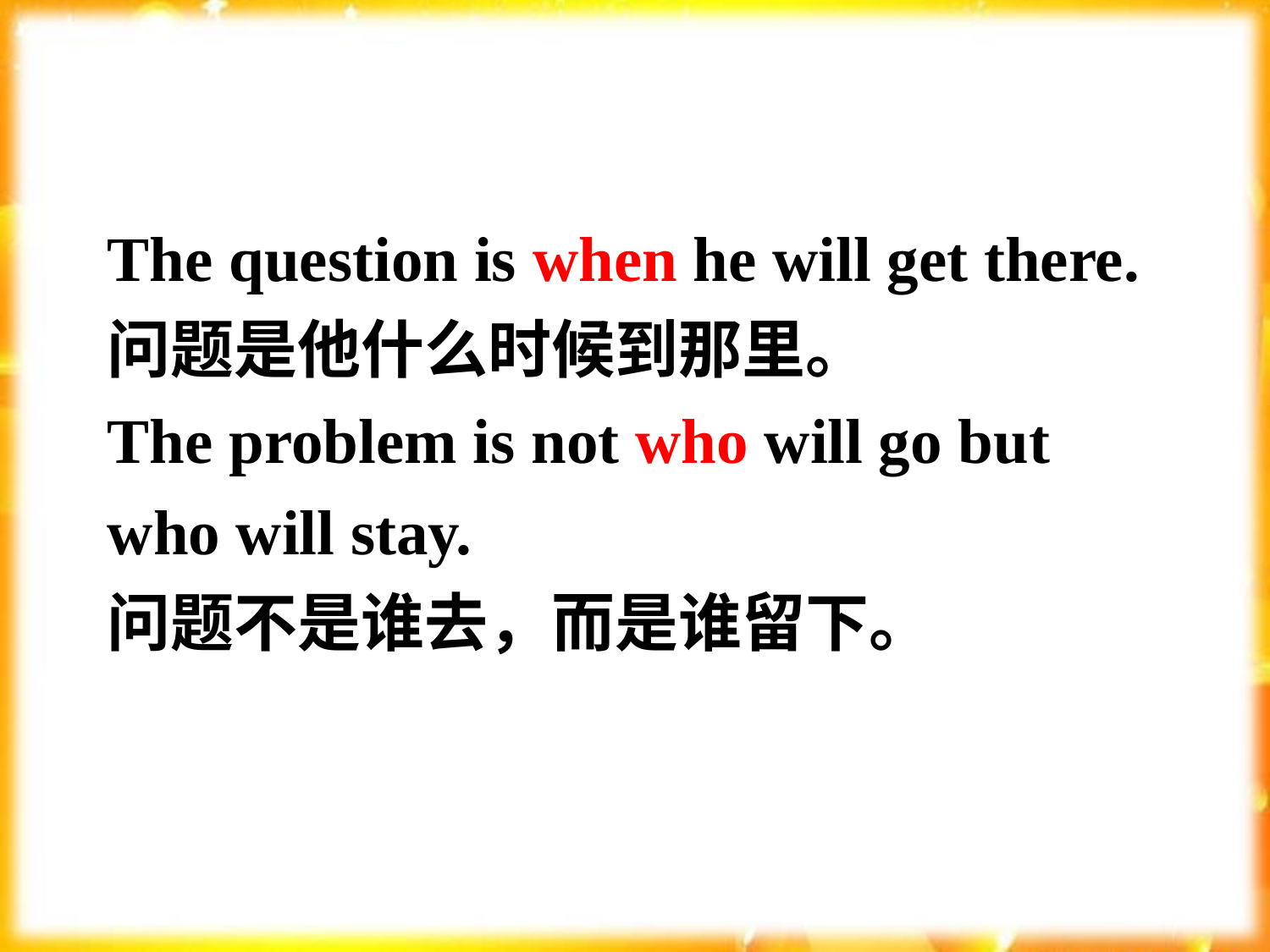

The question is when he will get there.
问题是他什么时候到那里。
The problem is not who will go but who will stay.
问题不是谁去，而是谁留下。